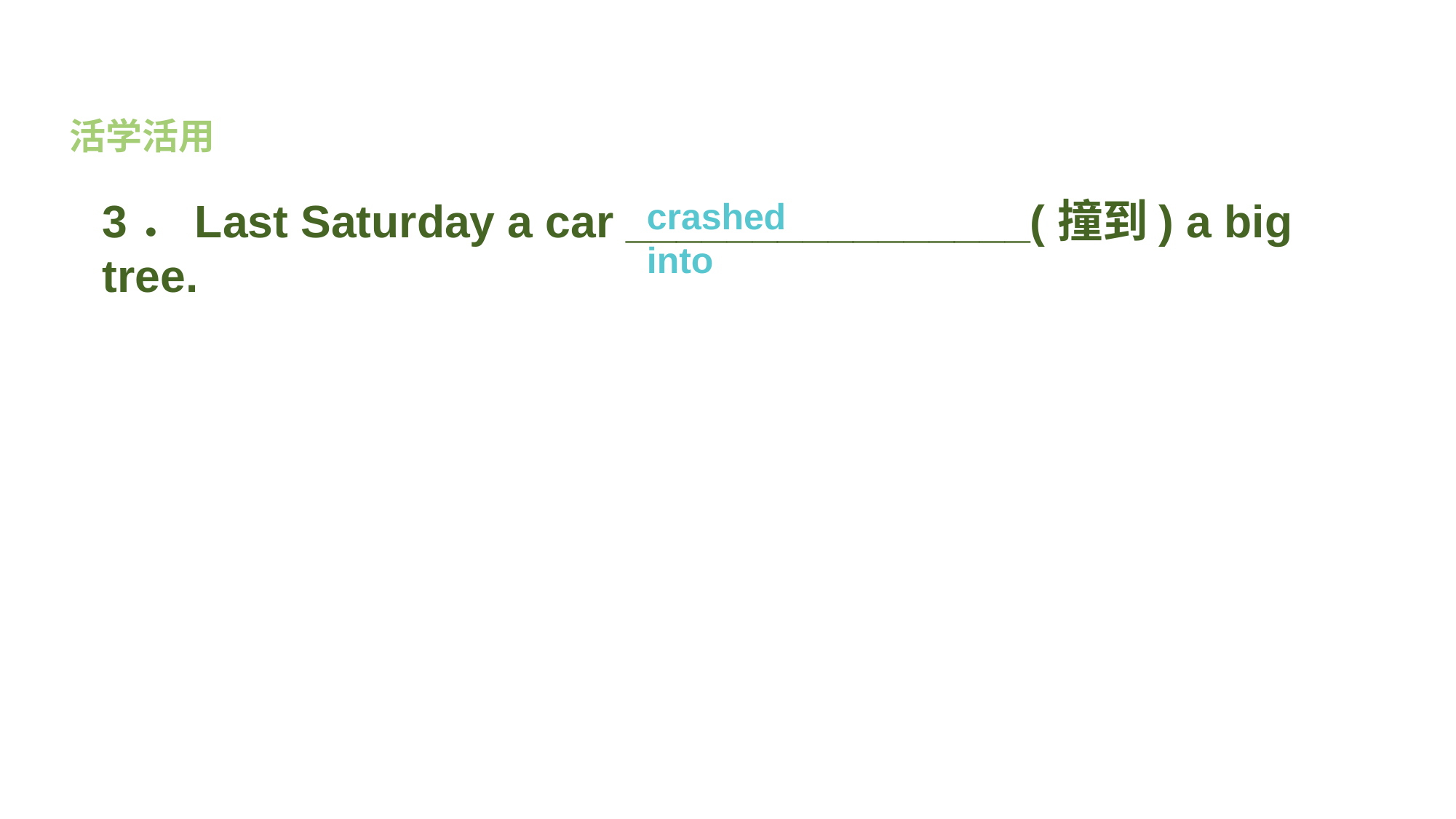

活学活用
3．Last Saturday a car ________________(撞到) a big tree.
crashed into